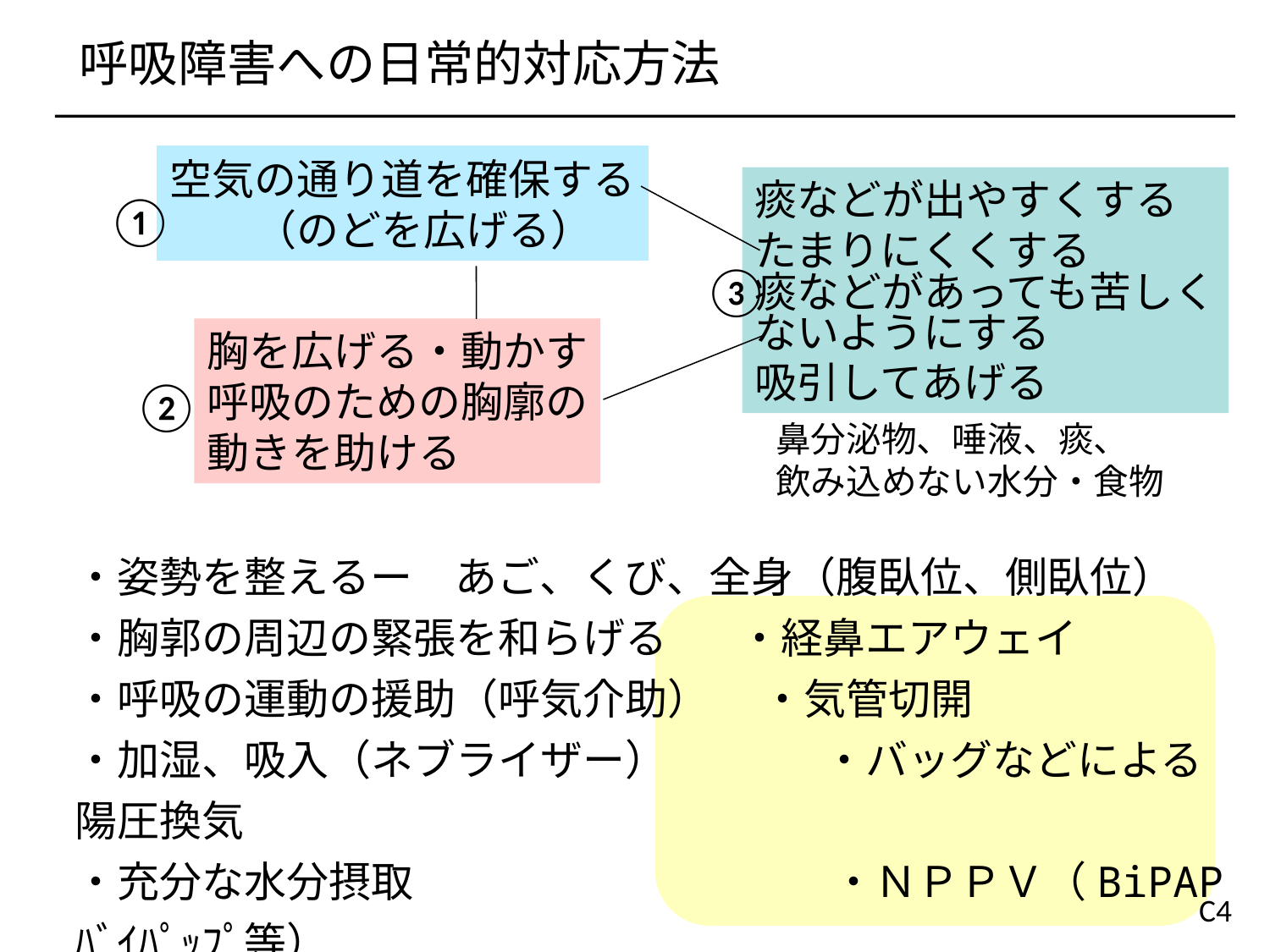

呼吸障害への日常的対応方法

空気の通り道を確保する
　　（のどを広げる）
痰などが出やすくする
たまりにくくする
痰などがあっても苦しく
ないようにする
吸引してあげる
①

③

胸を広げる・動かす
呼吸のための胸廓の
動きを助ける

②
鼻分泌物、唾液、痰、
飲み込めない水分・食物
・姿勢を整えるー　あご、くび、全身（腹臥位、側臥位）
・胸郭の周辺の緊張を和らげる　   ・経鼻エアウェイ
・呼吸の運動の援助（呼気介助）　 ・気管切開
・加湿、吸入（ネブライザー）　　　   ・バッグなどによる陽圧換気
・充分な水分摂取　　　　　　　　　    ・ＮＰＰＶ（BiPAPﾊﾞｲﾊﾟｯﾌﾟ等）
・吸引　　　　　　　　　　　　　　　　　  ・人工呼吸器

C4